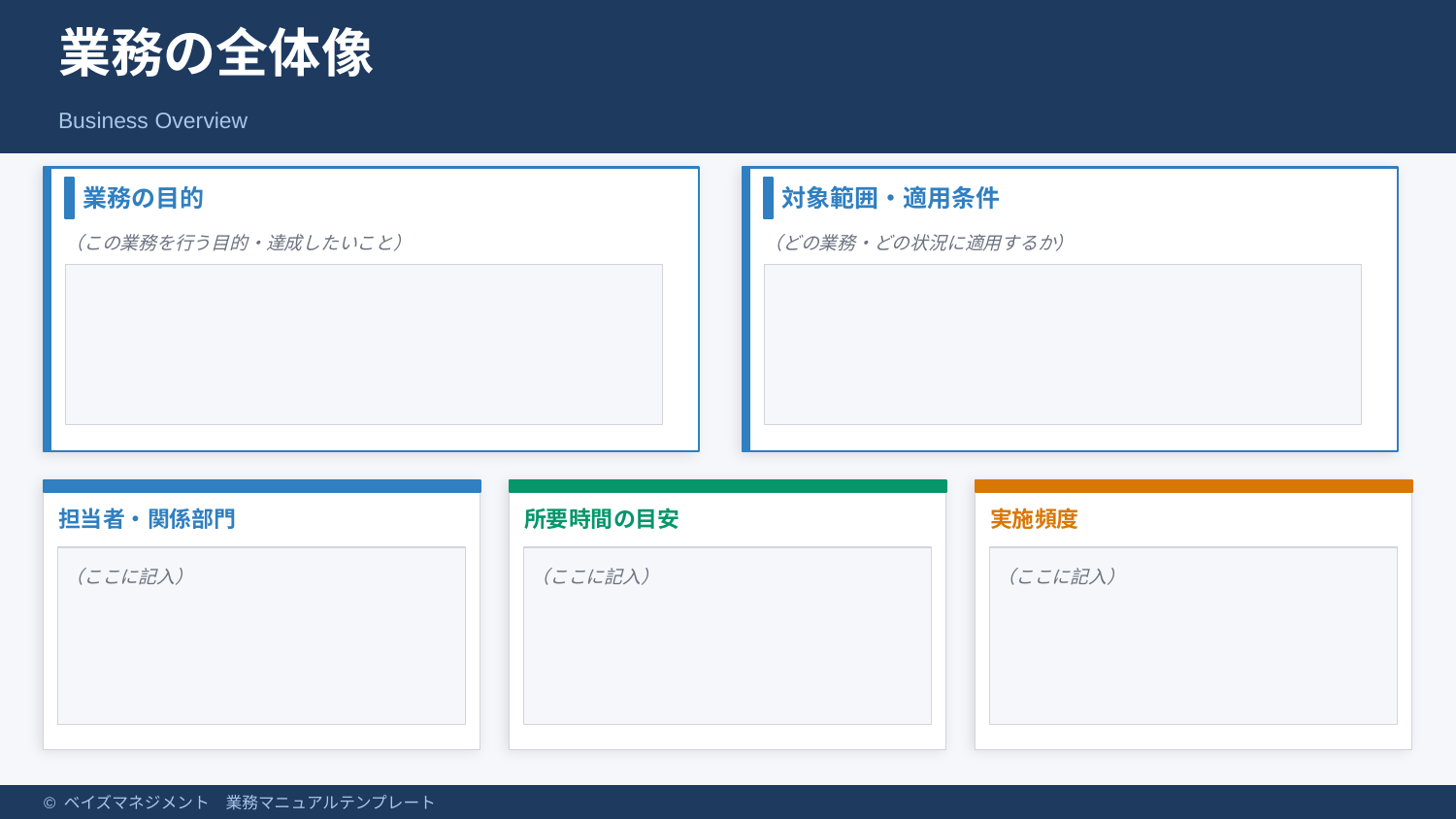

業務の全体像
Business Overview

業務の目的

対象範囲・適用条件
（この業務を行う目的・達成したいこと）
（どの業務・どの状況に適用するか）

担当者・関係部門
所要時間の目安
実施頻度

（ここに記入）
（ここに記入）
（ここに記入）

© ベイズマネジメント　業務マニュアルテンプレート